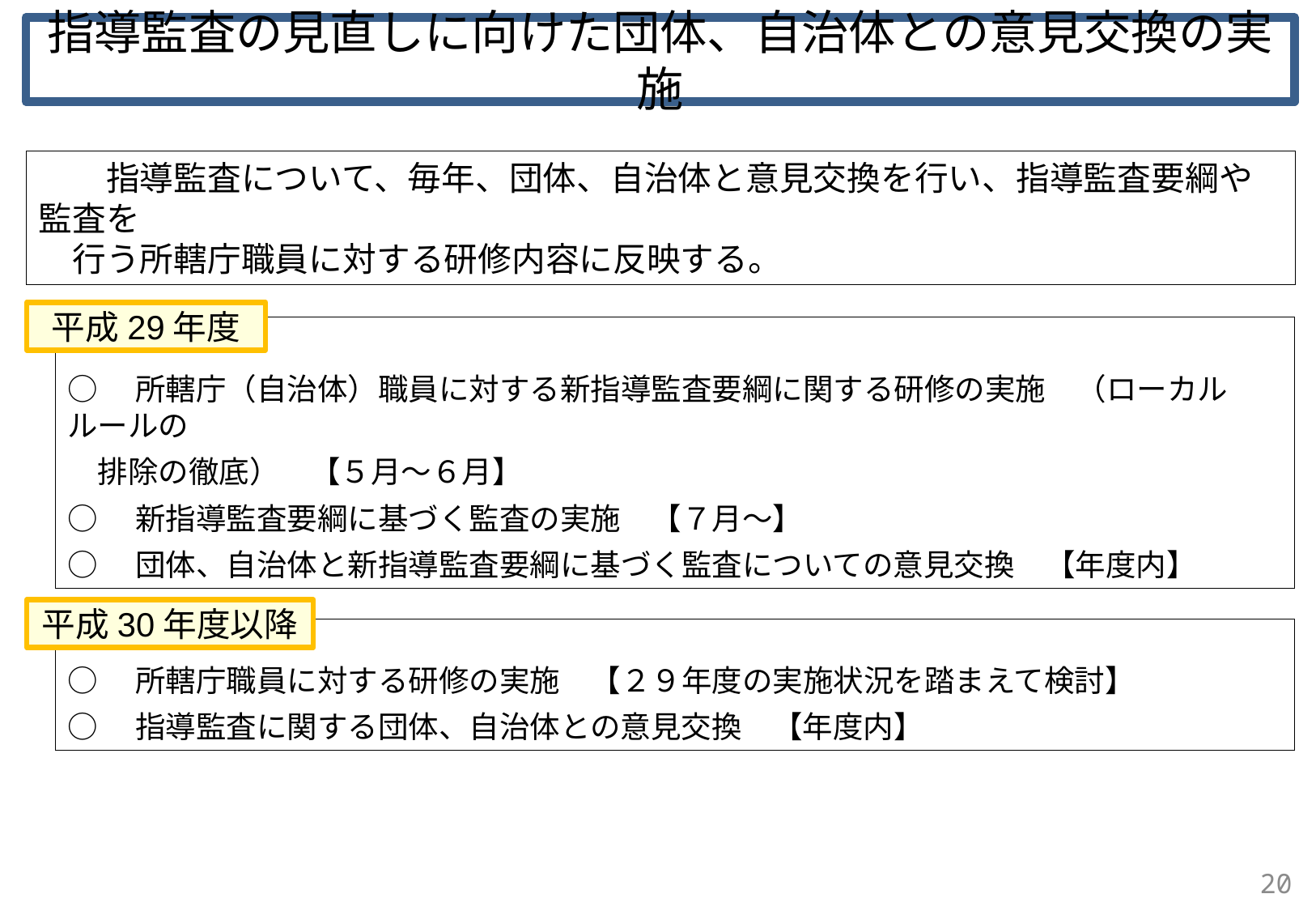

指導監査の見直しに向けた団体、自治体との意見交換の実施
　　指導監査について、毎年、団体、自治体と意見交換を行い、指導監査要綱や監査を
　行う所轄庁職員に対する研修内容に反映する。
平成29年度

○　所轄庁（自治体）職員に対する新指導監査要綱に関する研修の実施　（ローカルルールの
　排除の徹底）　【５月～６月】
○　新指導監査要綱に基づく監査の実施　【７月～】
○　団体、自治体と新指導監査要綱に基づく監査についての意見交換　【年度内】
平成30年度以降

○　所轄庁職員に対する研修の実施　【２９年度の実施状況を踏まえて検討】
○　指導監査に関する団体、自治体との意見交換　【年度内】
20